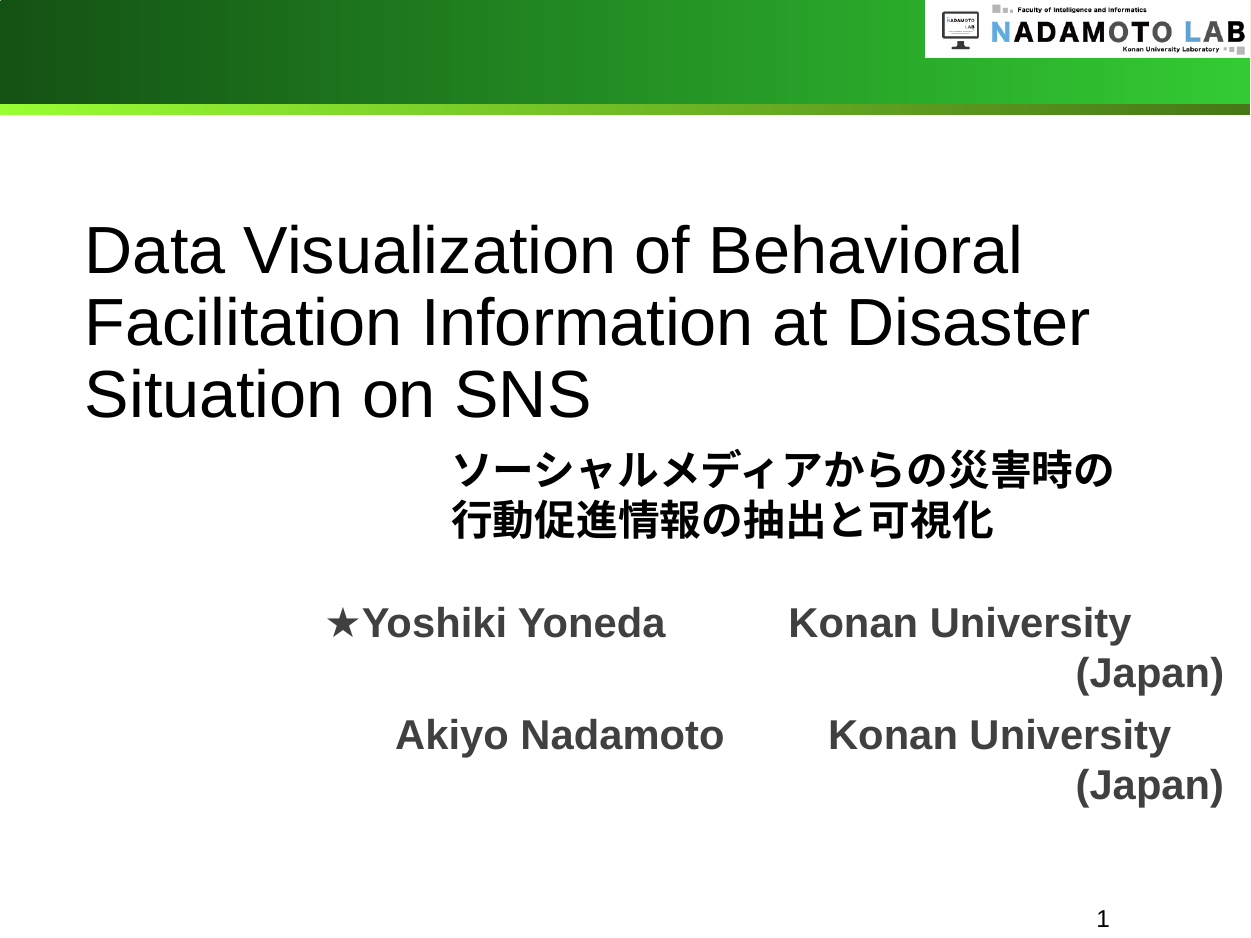

Data Visualization of Behavioral Facilitation Information at Disaster Situation on SNS
# ソーシャルメディアからの災害時の 行動促進情報の抽出と可視化
★Yoshiki Yoneda  　    Konan University	(Japan)
　  Akiyo Nadamoto         Konan University	(Japan)
1